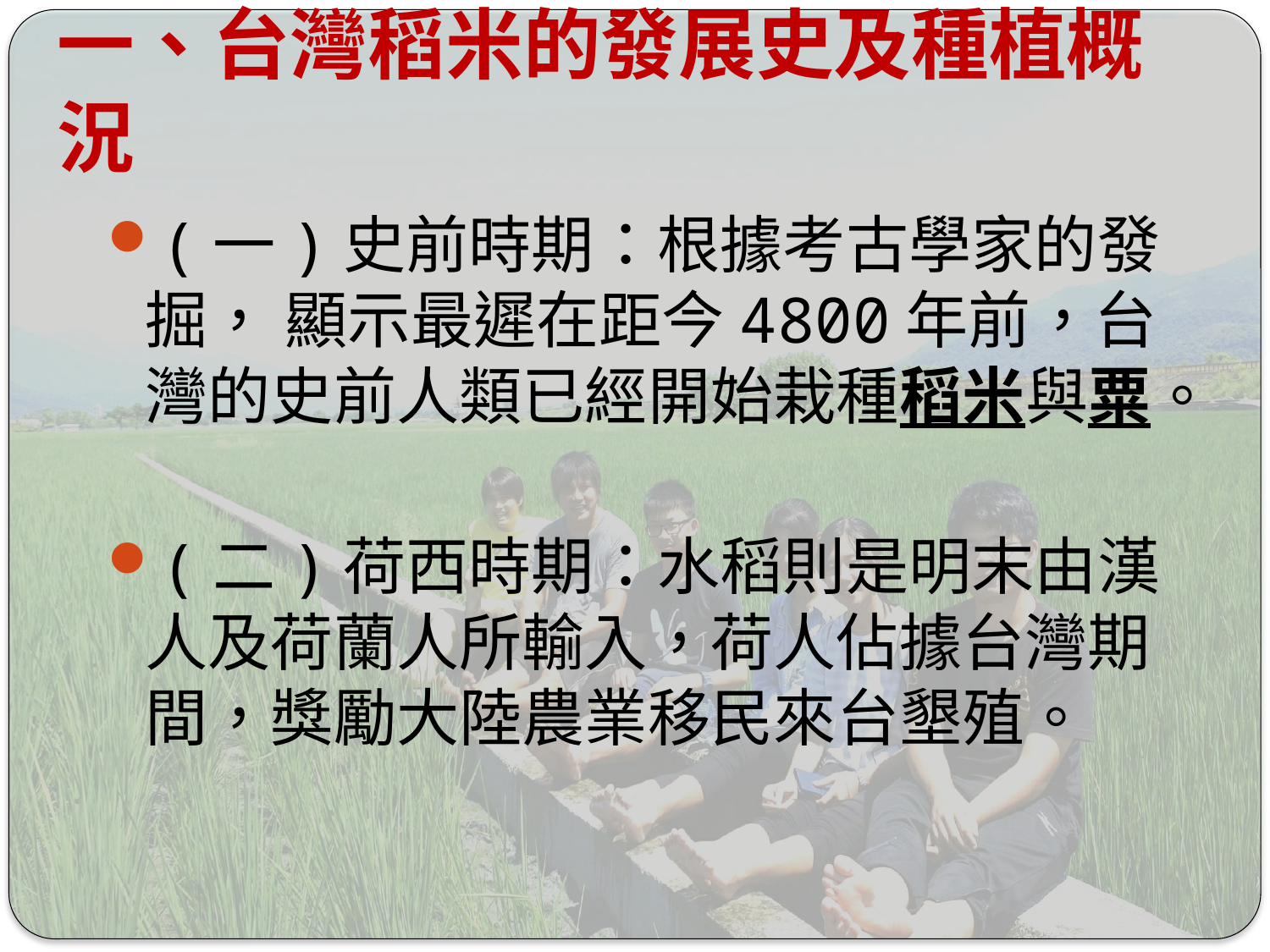

# 一、台灣稻米的發展史及種植概況
(一)史前時期：根據考古學家的發掘， 顯示最遲在距今4800年前，台灣的史前人類已經開始栽種稻米與粟。

(二)荷西時期：水稻則是明末由漢人及荷蘭人所輸入，荷人佔據台灣期間，獎勵大陸農業移民來台墾殖。